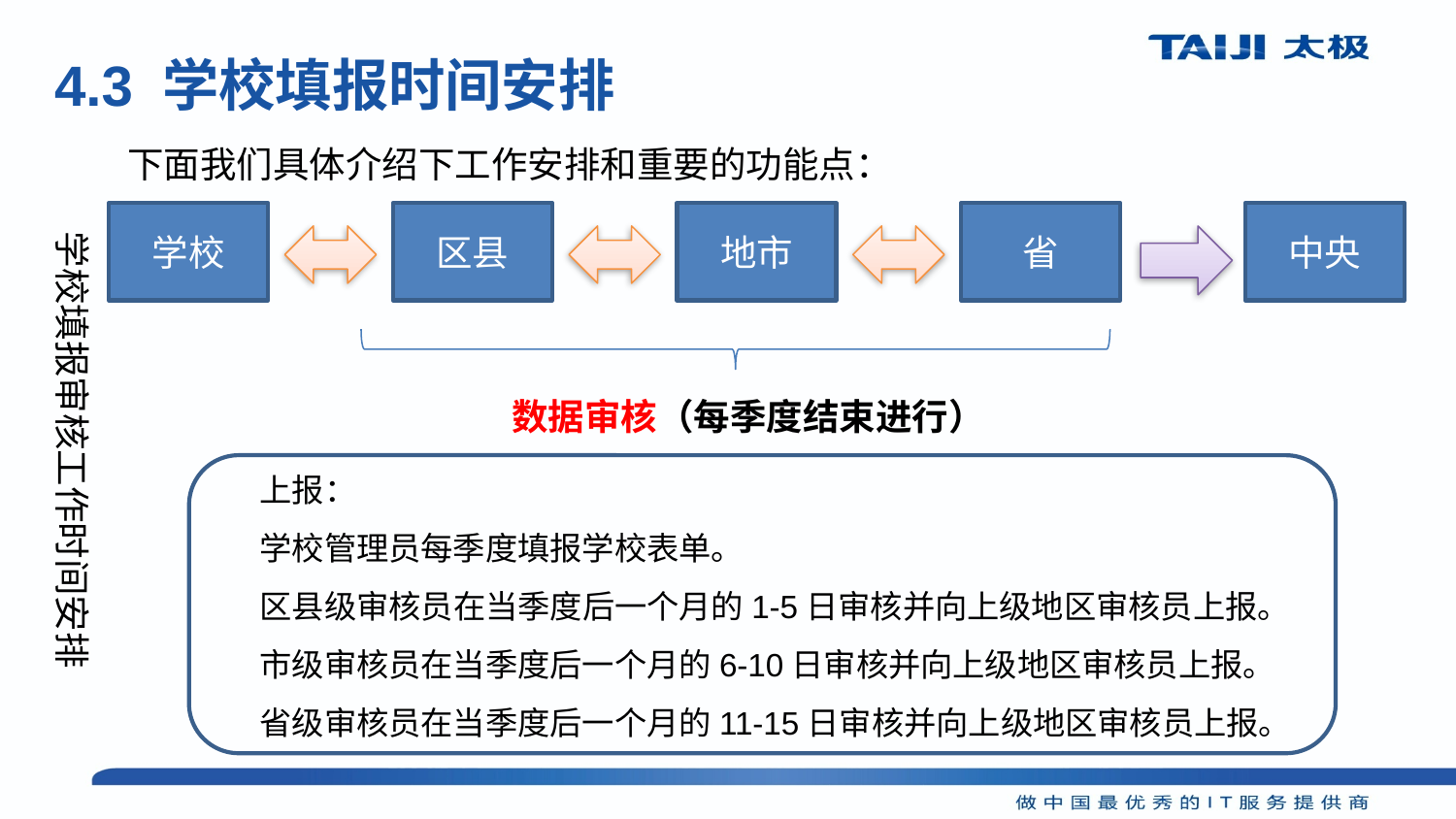

4.3 学校填报时间安排
下面我们具体介绍下工作安排和重要的功能点：
学校
区县
地市
省
中央

学校填报审核工作时间安排

数据审核（每季度结束进行）
上报：
学校管理员每季度填报学校表单。
区县级审核员在当季度后一个月的1-5日审核并向上级地区审核员上报。
市级审核员在当季度后一个月的6-10日审核并向上级地区审核员上报。
省级审核员在当季度后一个月的11-15日审核并向上级地区审核员上报。